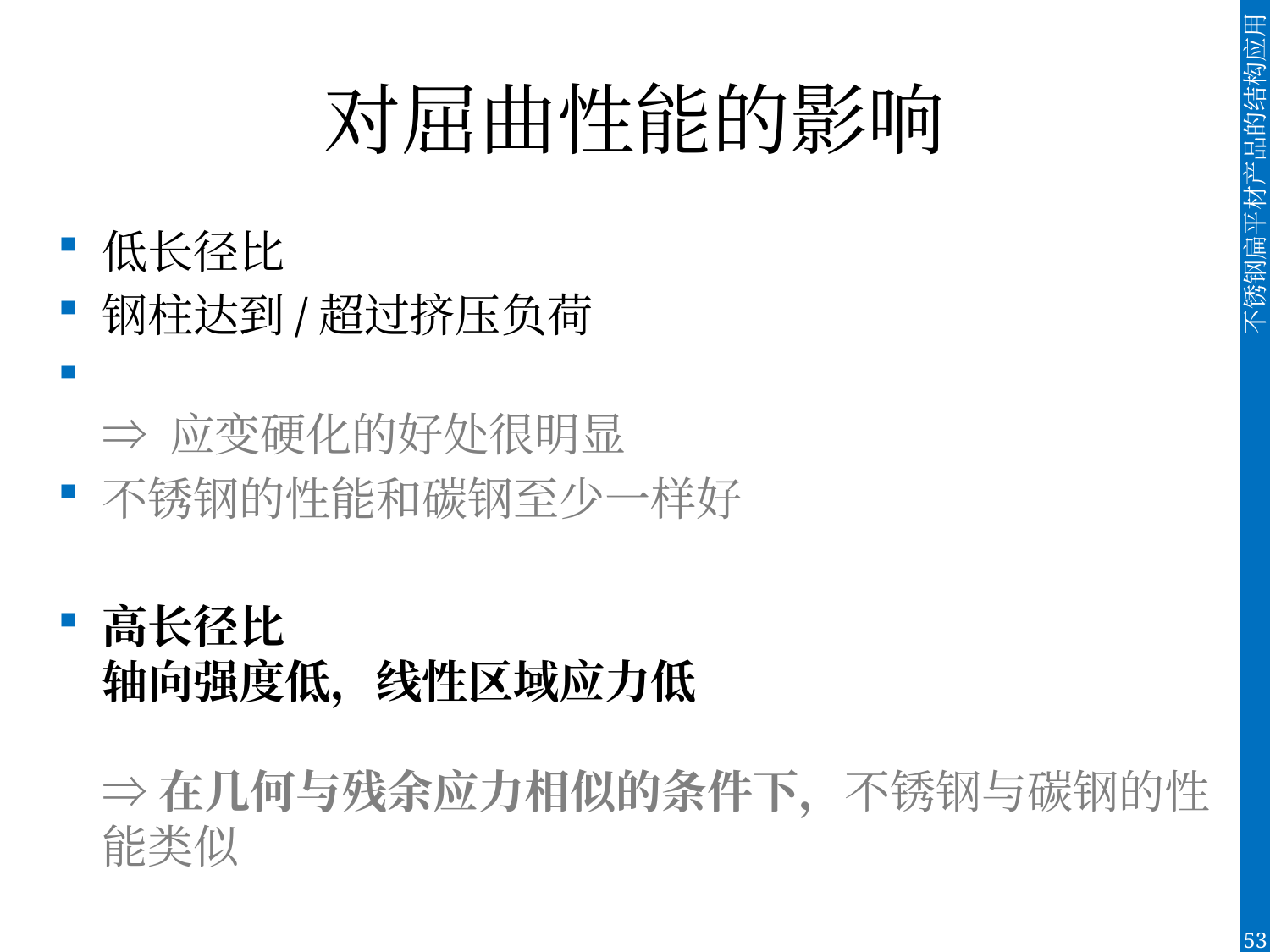

# 对屈曲性能的影响
低长径比
钢柱达到/超过挤压负荷
⇒ 应变硬化的好处很明显
不锈钢的性能和碳钢至少一样好

高长径比
轴向强度低，线性区域应力低
⇒ 在几何与残余应力相似的条件下，不锈钢与碳钢的性能类似
53